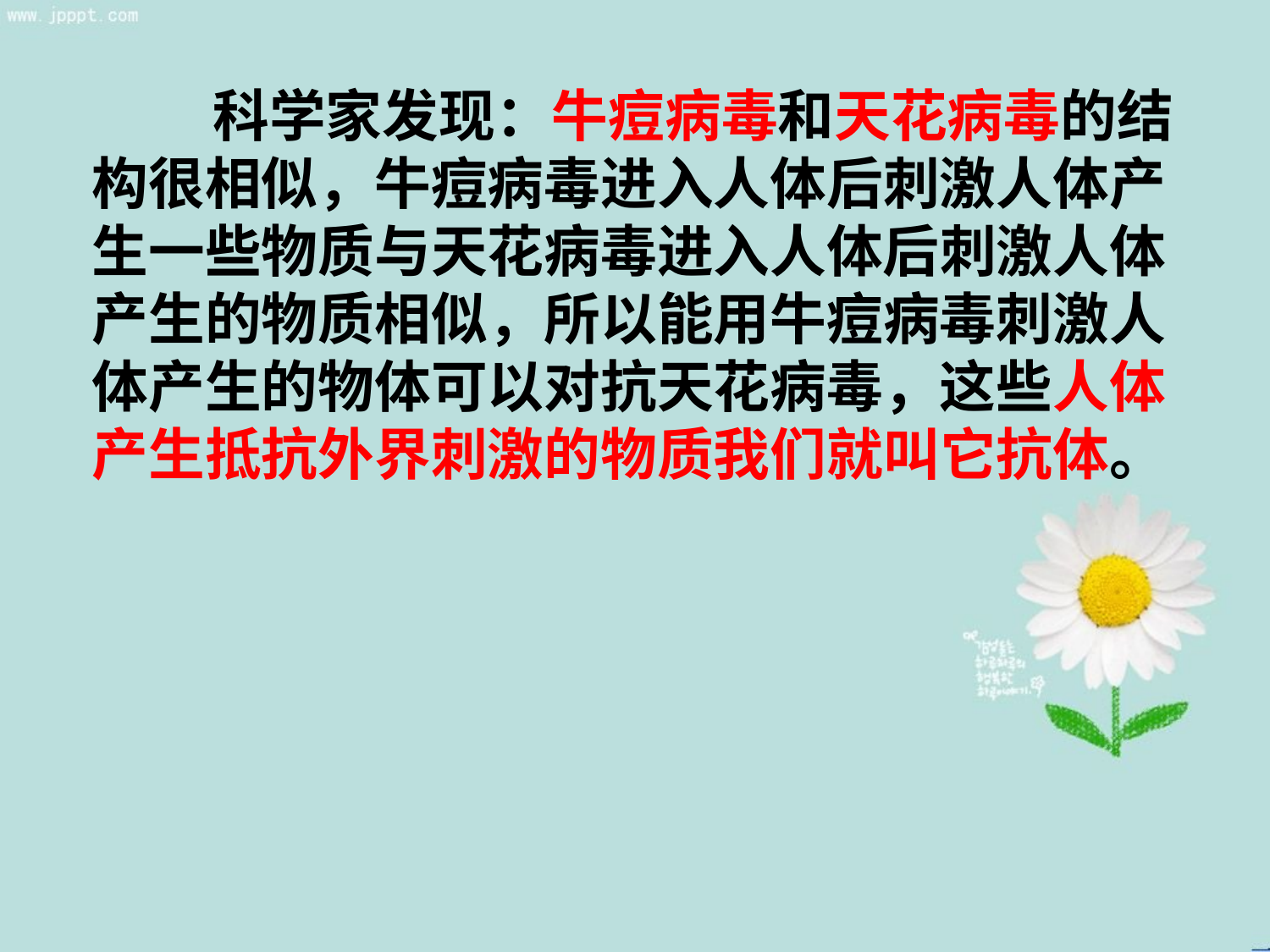

科学家发现：牛痘病毒和天花病毒的结构很相似，牛痘病毒进入人体后刺激人体产生一些物质与天花病毒进入人体后刺激人体产生的物质相似，所以能用牛痘病毒刺激人体产生的物体可以对抗天花病毒，这些人体产生抵抗外界刺激的物质我们就叫它抗体。